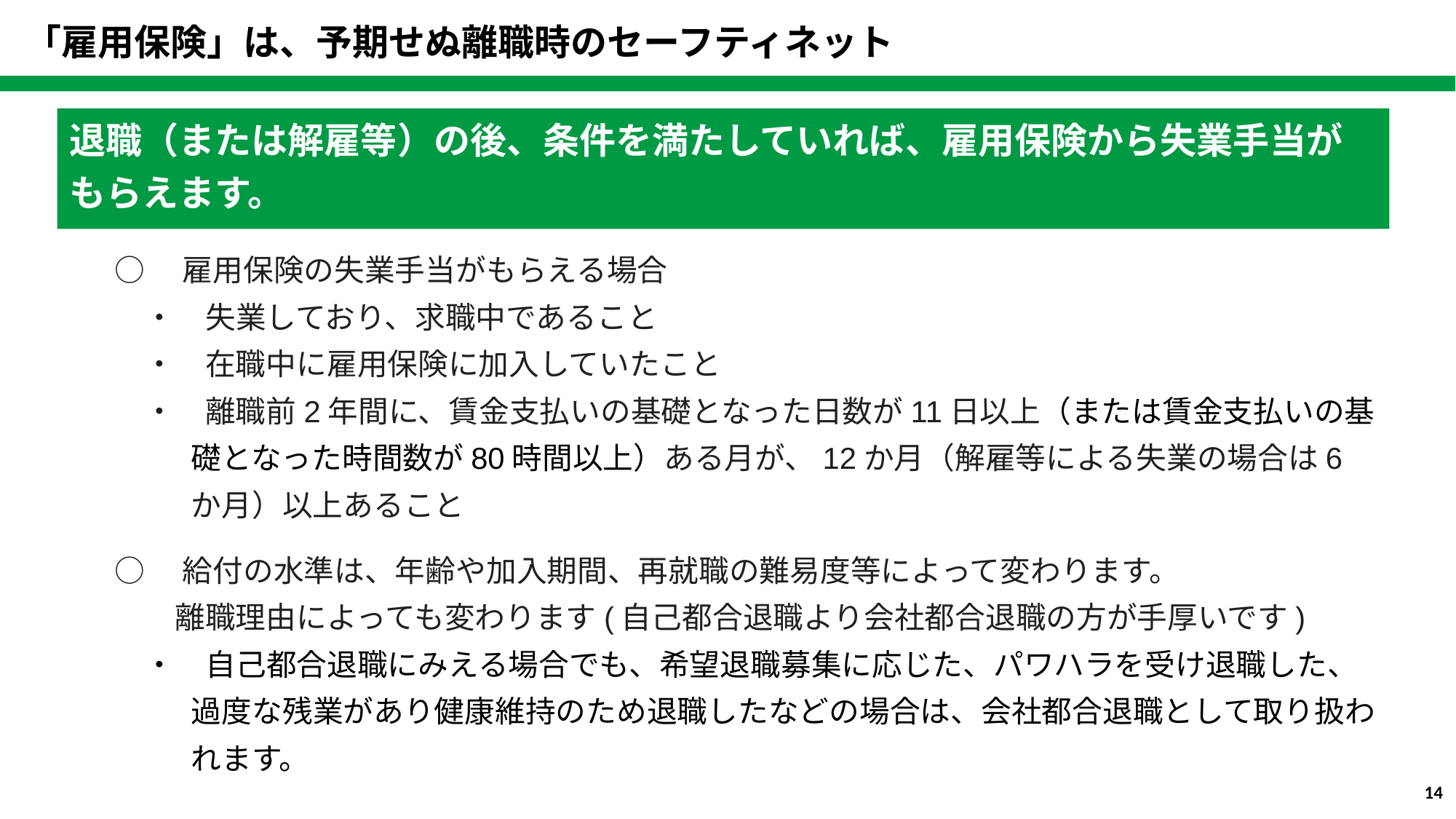

「雇用保険」は、予期せぬ離職時のセーフティネット

退職（または解雇等）の後、条件を満たしていれば、雇用保険から失業手当が
もらえます。
○　雇用保険の失業手当がもらえる場合
　・　失業しており、求職中であること
　・　在職中に雇用保険に加入していたこと
　・　離職前2年間に、賃金支払いの基礎となった日数が11日以上（または賃金支払いの基礎となった時間数が80時間以上）ある月が、12か月（解雇等による失業の場合は6か月）以上あること
○　給付の水準は、年齢や加入期間、再就職の難易度等によって変わります。
　　離職理由によっても変わります(自己都合退職より会社都合退職の方が手厚いです)
　・　自己都合退職にみえる場合でも、希望退職募集に応じた、パワハラを受け退職した、過度な残業があり健康維持のため退職したなどの場合は、会社都合退職として取り扱われます。
14